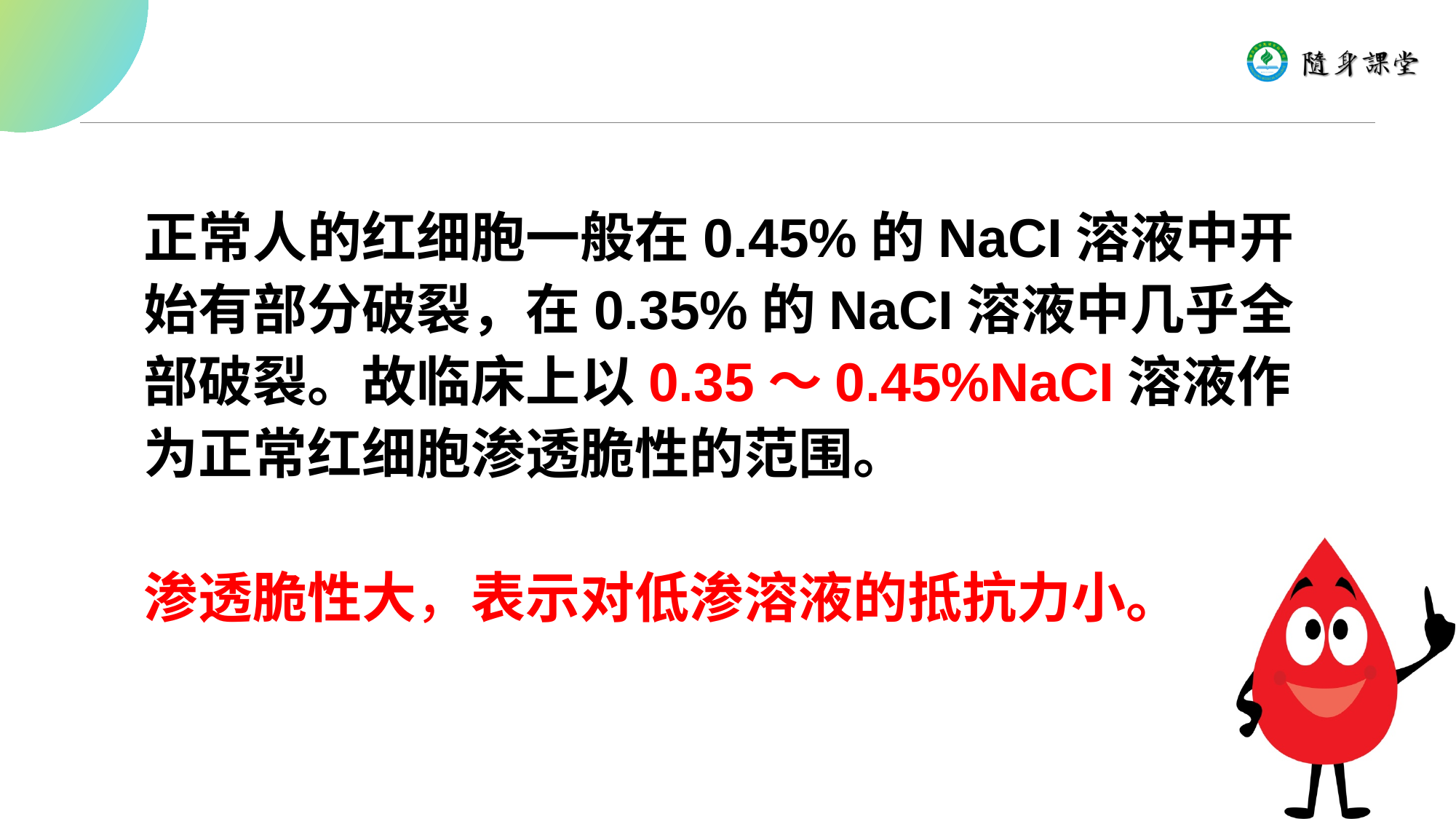

正常人的红细胞一般在0.45%的NaCI溶液中开始有部分破裂，在0.35%的NaCI溶液中几乎全部破裂。故临床上以0.35～0.45%NaCI溶液作为正常红细胞渗透脆性的范围。

渗透脆性大，表示对低渗溶液的抵抗力小。